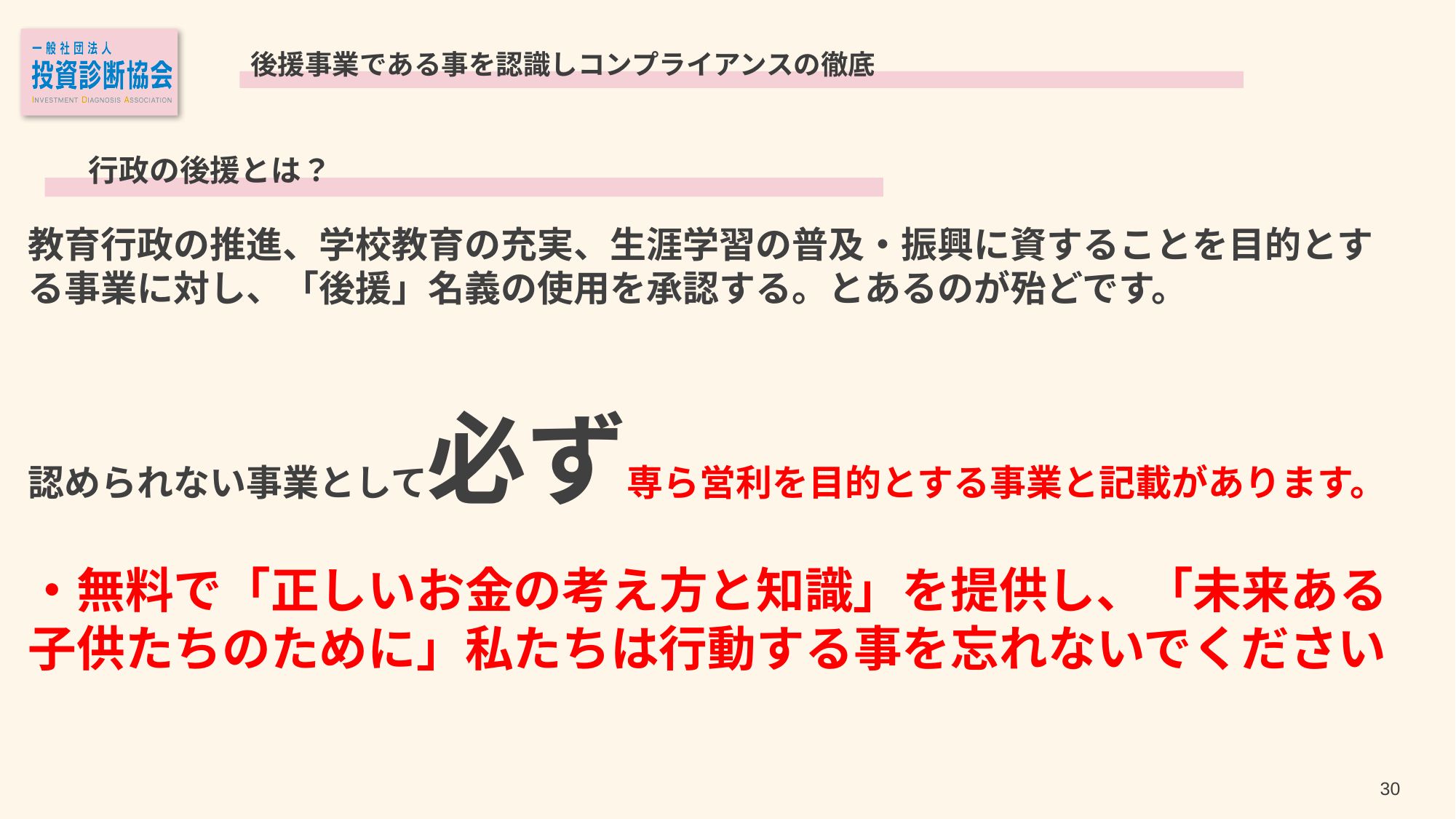

後援事業である事を認識しコンプライアンスの徹底

　行政の後援とは？

教育行政の推進、学校教育の充実、生涯学習の普及・振興に資することを目的とする事業に対し、「後援」名義の使用を承認する。とあるのが殆どです。

認められない事業として必ず専ら営利を目的とする事業と記載があります。

・無料で「正しいお金の考え方と知識」を提供し、「未来ある子供たちのために」私たちは行動する事を忘れないでください

30